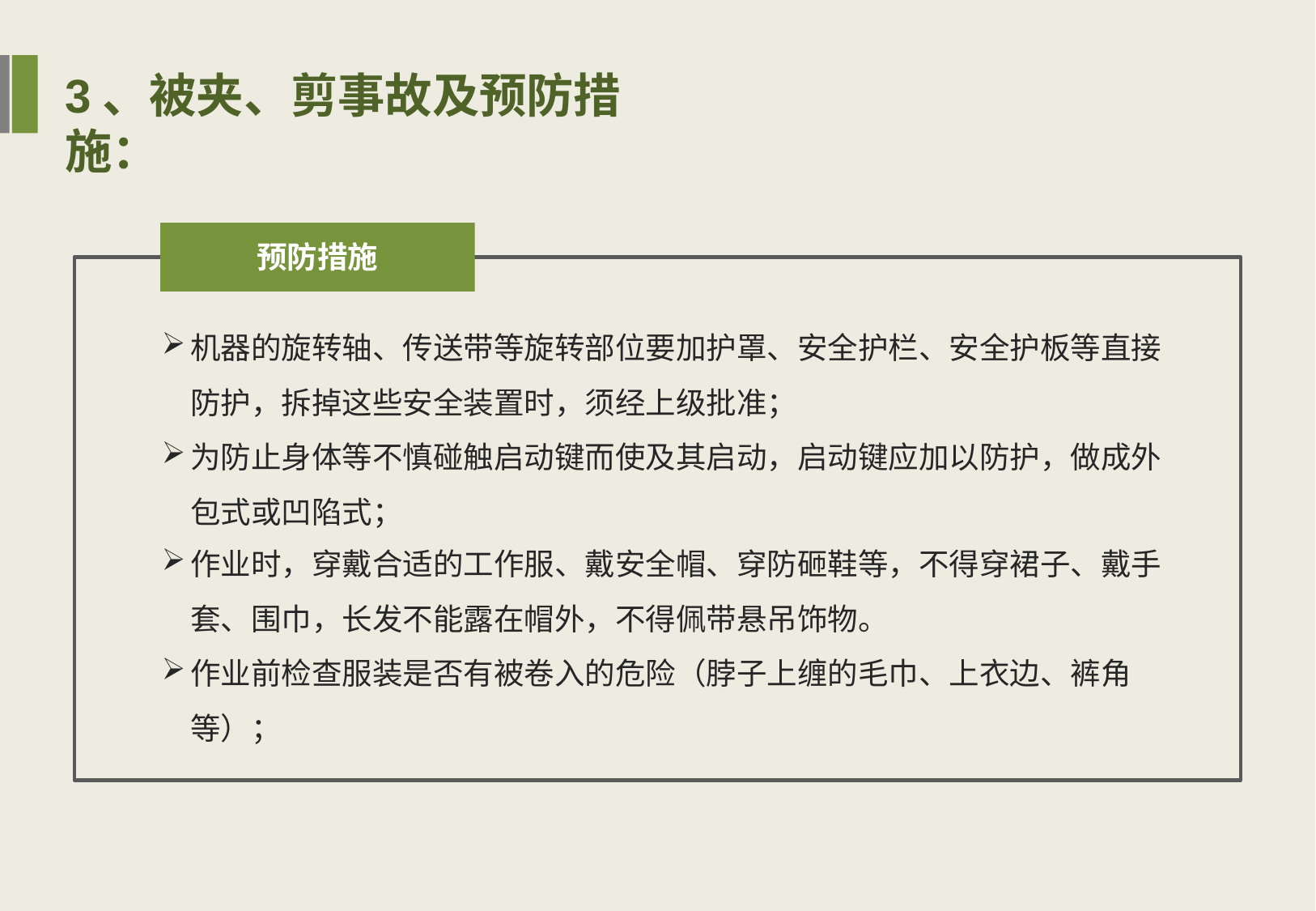

3、被夹、剪事故及预防措施：

预防措施

机器的旋转轴、传送带等旋转部位要加护罩、安全护栏、安全护板等直接防护，拆掉这些安全装置时，须经上级批准；
为防止身体等不慎碰触启动键而使及其启动，启动键应加以防护，做成外包式或凹陷式；
作业时，穿戴合适的工作服、戴安全帽、穿防砸鞋等，不得穿裙子、戴手套、围巾，长发不能露在帽外，不得佩带悬吊饰物。
作业前检查服装是否有被卷入的危险（脖子上缠的毛巾、上衣边、裤角等）；